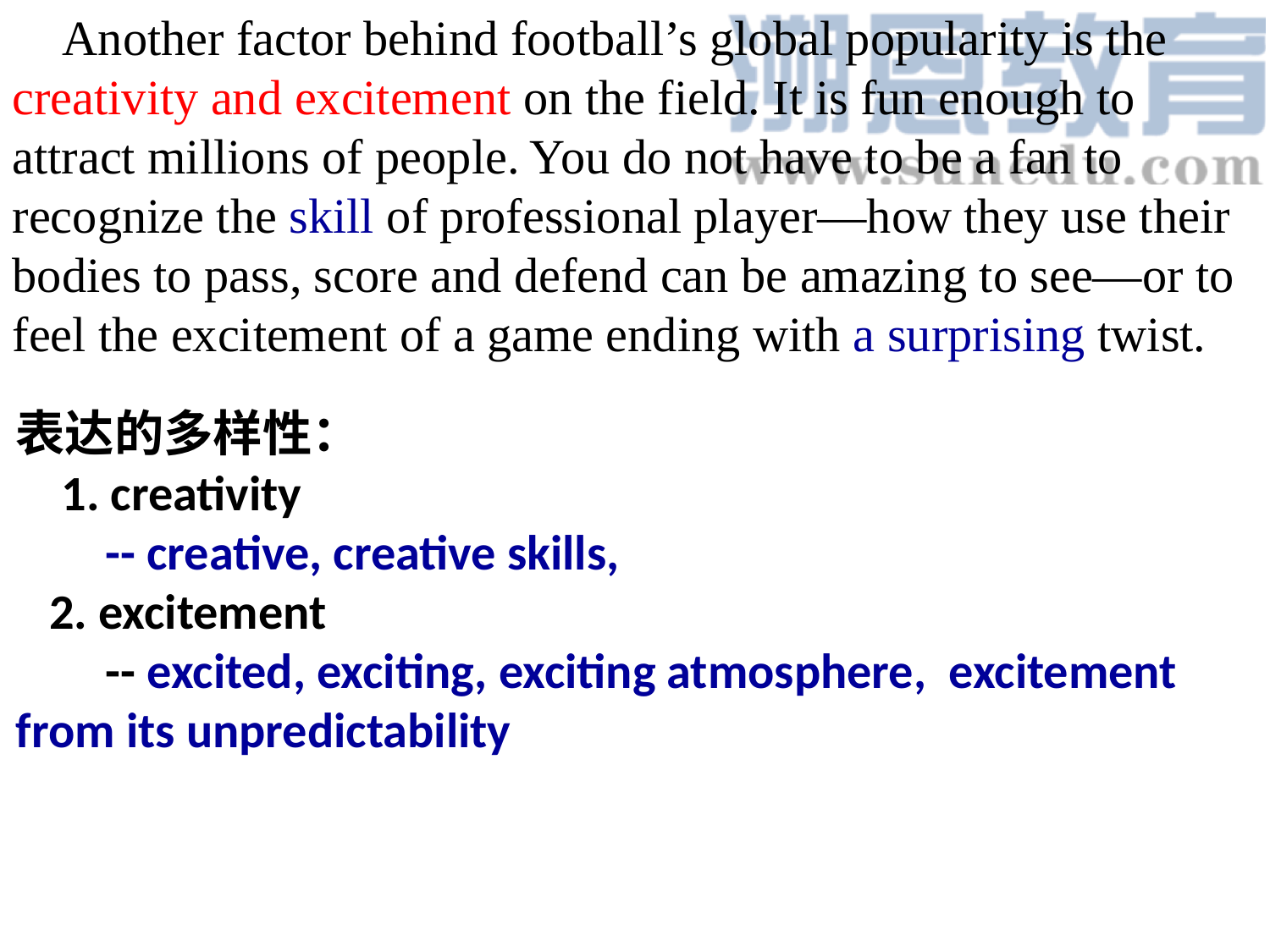

Another factor behind football’s global popularity is the creativity and excitement on the field. It is fun enough to attract millions of people. You do not have to be a fan to recognize the skill of professional player—how they use their bodies to pass, score and defend can be amazing to see—or to feel the excitement of a game ending with a surprising twist.
表达的多样性：
   1. creativity
        -- creative, creative skills,
   2. excitement
        -- excited, exciting, exciting atmosphere,  excitement from its unpredictability